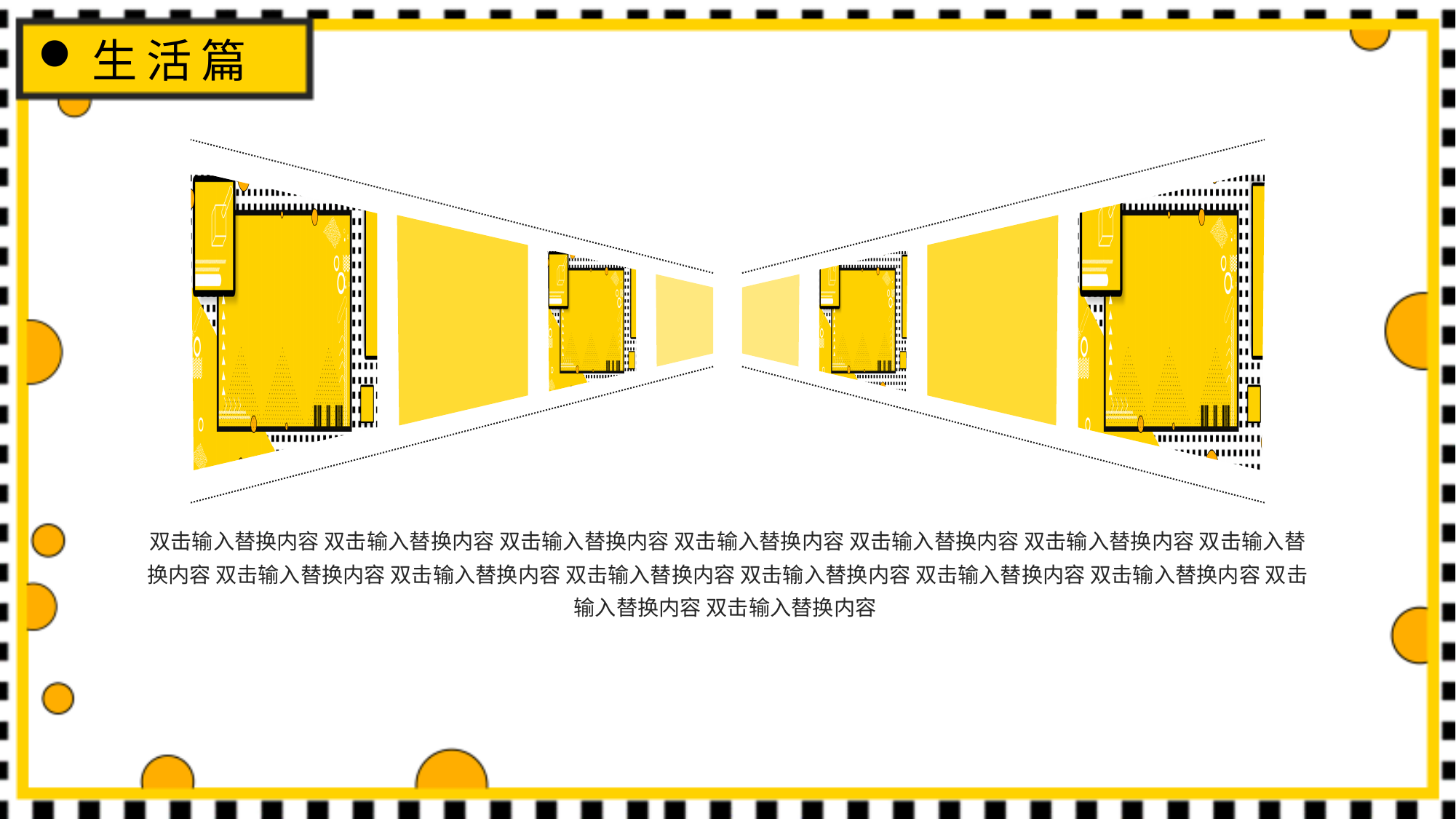

生活篇

双击输入替换内容 双击输入替换内容 双击输入替换内容 双击输入替换内容 双击输入替换内容 双击输入替换内容 双击输入替换内容 双击输入替换内容 双击输入替换内容 双击输入替换内容 双击输入替换内容 双击输入替换内容 双击输入替换内容 双击输入替换内容 双击输入替换内容